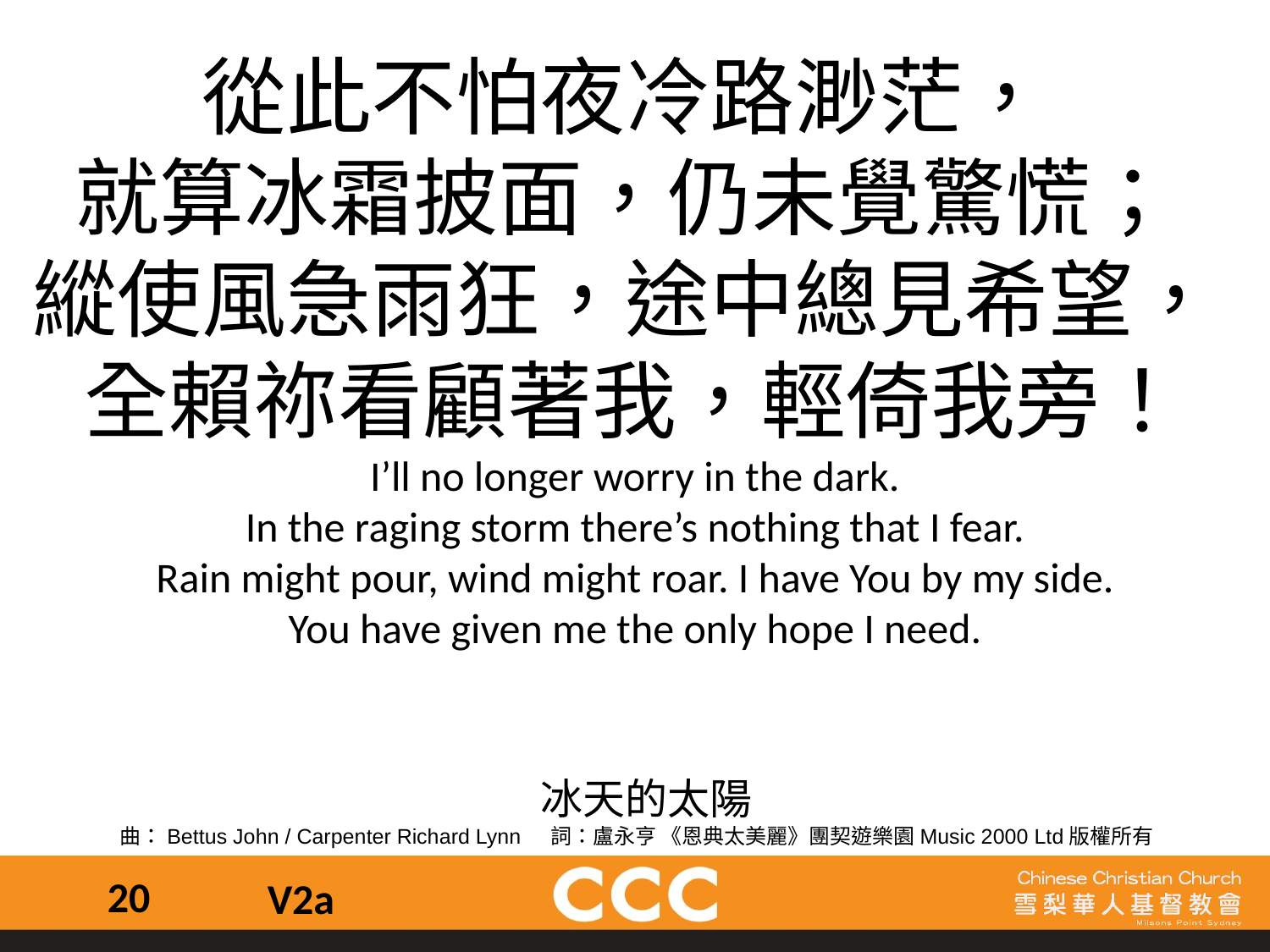

從此不怕夜冷路渺茫，
就算冰霜披面，仍未覺驚慌；
縱使風急雨狂，途中總見希望，
全賴祢看顧著我，輕倚我旁！
I’ll no longer worry in the dark.
In the raging storm there’s nothing that I fear.
Rain might pour, wind might roar. I have You by my side.
You have given me the only hope I need.
 冰天的太陽
曲：Bettus John / Carpenter Richard Lynn    詞：盧永亨 《恩典太美麗》團契遊樂園Music 2000 Ltd版權所有
20
V2a